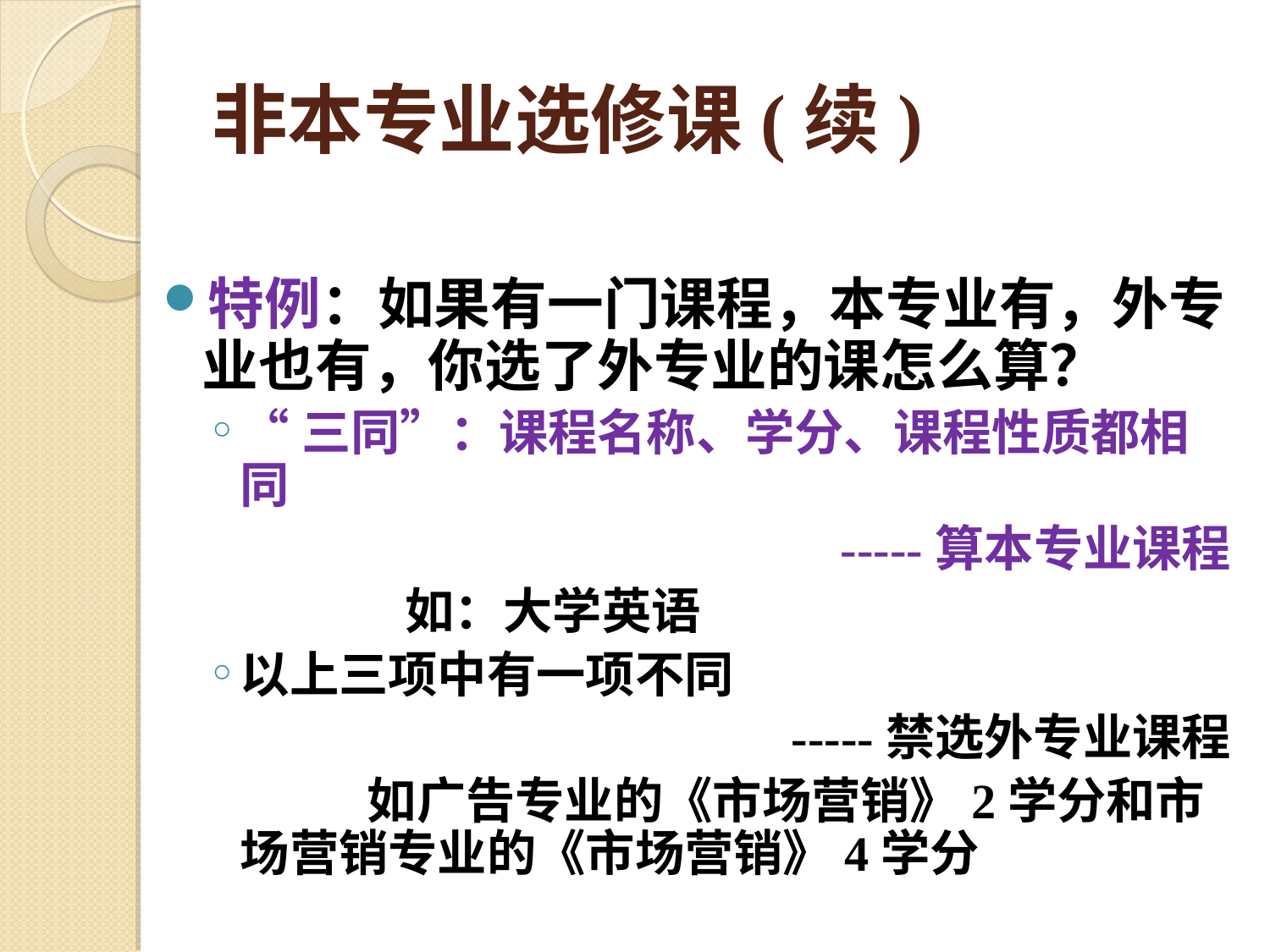

非本专业选修课(续)
特例：如果有一门课程，本专业有，外专业也有，你选了外专业的课怎么算？
“三同”：课程名称、学分、课程性质都相同
-----算本专业课程
　　　　如：大学英语
以上三项中有一项不同
-----禁选外专业课程
		如广告专业的《市场营销》2学分和市场营销专业的《市场营销》4学分